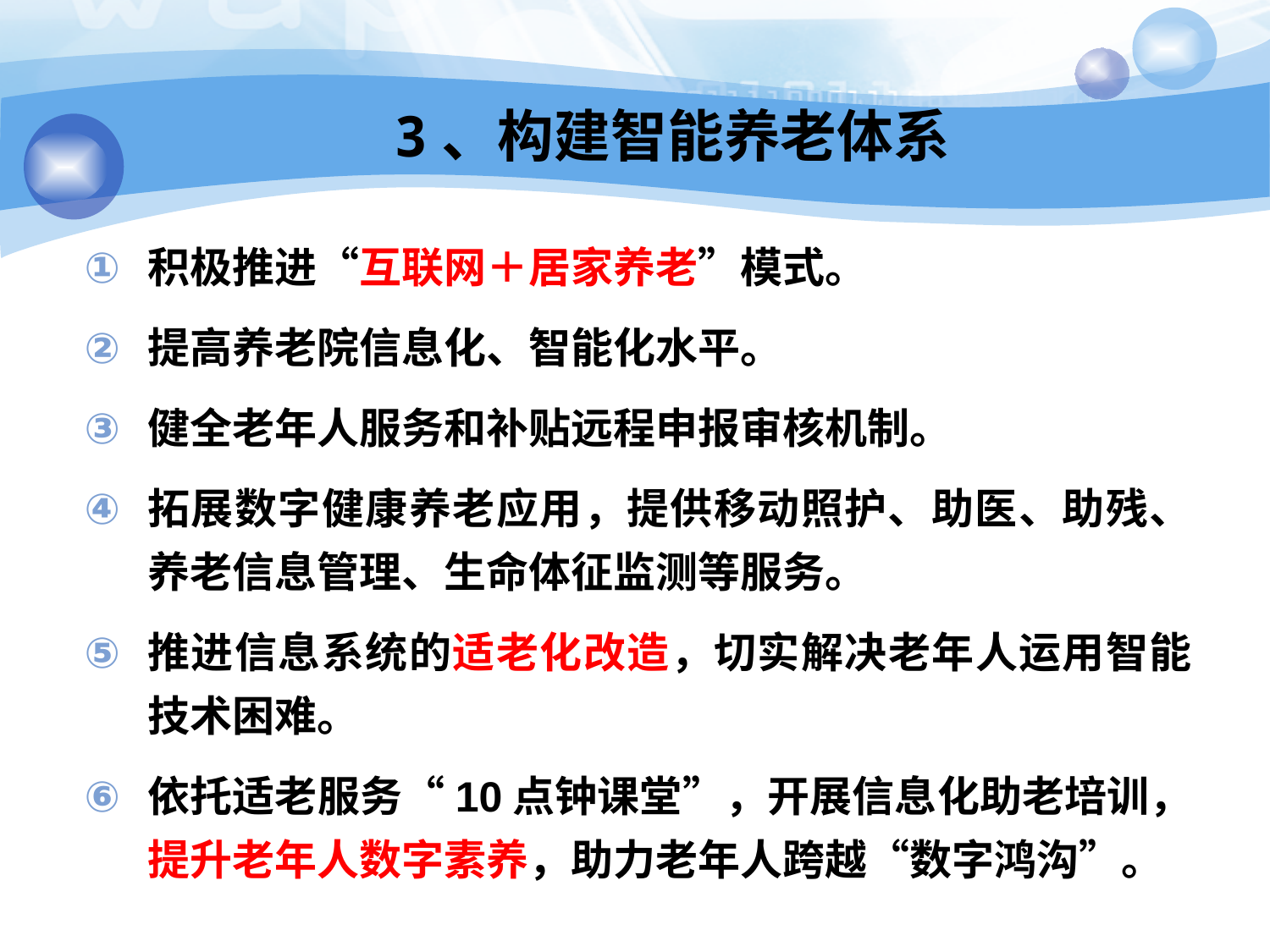

# 3、构建智能养老体系
积极推进“互联网＋居家养老”模式。
提高养老院信息化、智能化水平。
健全老年人服务和补贴远程申报审核机制。
拓展数字健康养老应用，提供移动照护、助医、助残、养老信息管理、生命体征监测等服务。
推进信息系统的适老化改造，切实解决老年人运用智能技术困难。
依托适老服务“10点钟课堂”，开展信息化助老培训，提升老年人数字素养，助力老年人跨越“数字鸿沟”。